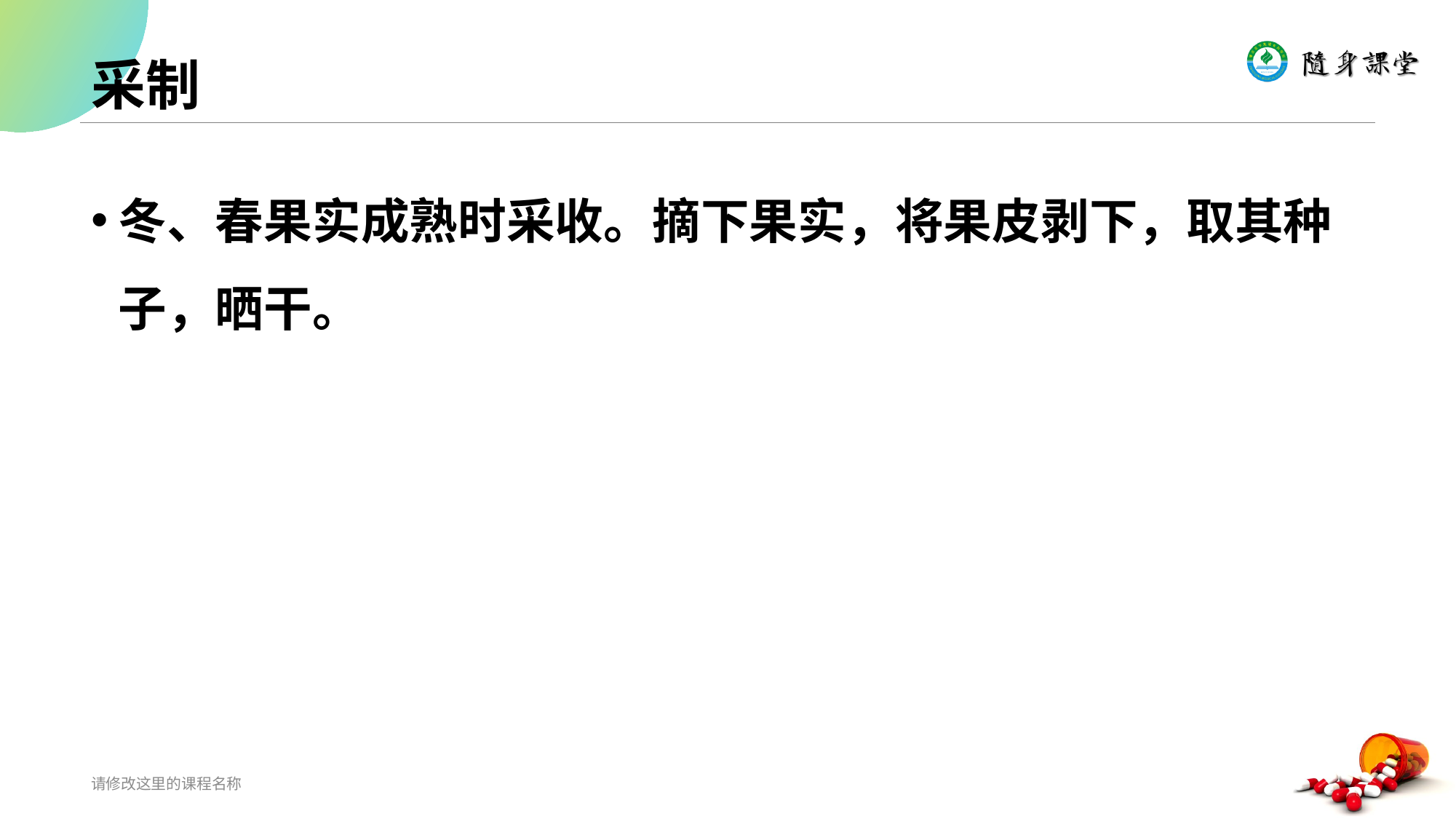

# 采制
冬、春果实成熟时采收。摘下果实，将果皮剥下，取其种子，晒干。
请修改这里的课程名称
8